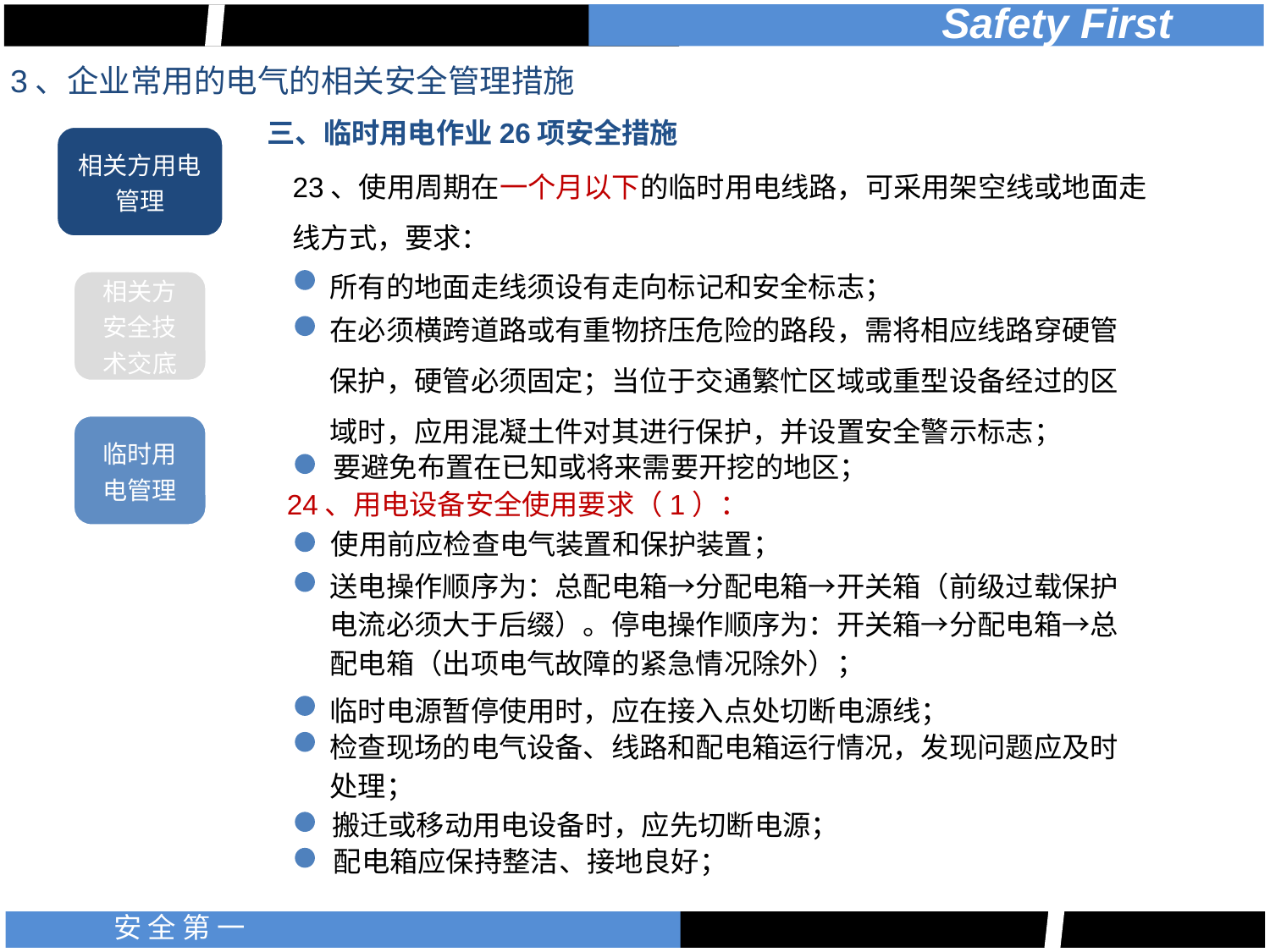

3、企业常用的电气的相关安全管理措施
三、临时用电作业26项安全措施
相关方用电管理
相关方安全技术交底
临时用电管理
23、使用周期在一个月以下的临时用电线路，可采用架空线或地面走线方式，要求：
所有的地面走线须设有走向标记和安全标志；

在必须横跨道路或有重物挤压危险的路段，需将相应线路穿硬管保护，硬管必须固定；当位于交通繁忙区域或重型设备经过的区域时，应用混凝土件对其进行保护，并设置安全警示标志；

要避免布置在已知或将来需要开挖的地区；

24、用电设备安全使用要求（1）：
使用前应检查电气装置和保护装置；

送电操作顺序为：总配电箱→分配电箱→开关箱（前级过载保护电流必须大于后缀）。停电操作顺序为：开关箱→分配电箱→总配电箱（出项电气故障的紧急情况除外）；

临时电源暂停使用时，应在接入点处切断电源线；

检查现场的电气设备、线路和配电箱运行情况，发现问题应及时处理；

搬迁或移动用电设备时，应先切断电源；

配电箱应保持整洁、接地良好；